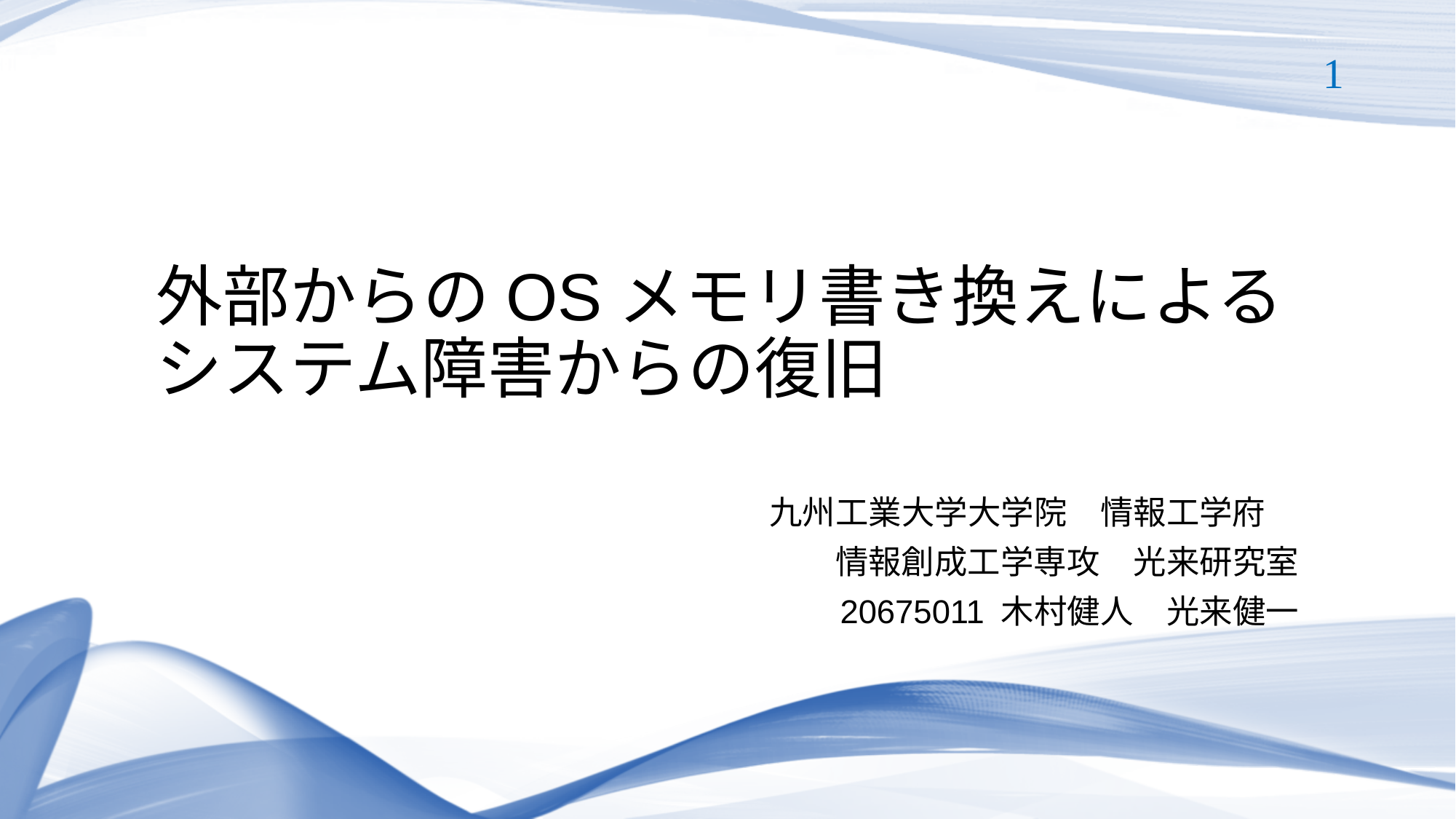

1
# 外部からのOSメモリ書き換えによる システム障害からの復旧
　　九州工業大学大学院　情報工学府
情報創成工学専攻　光来研究室
20675011 木村健人　光来健一